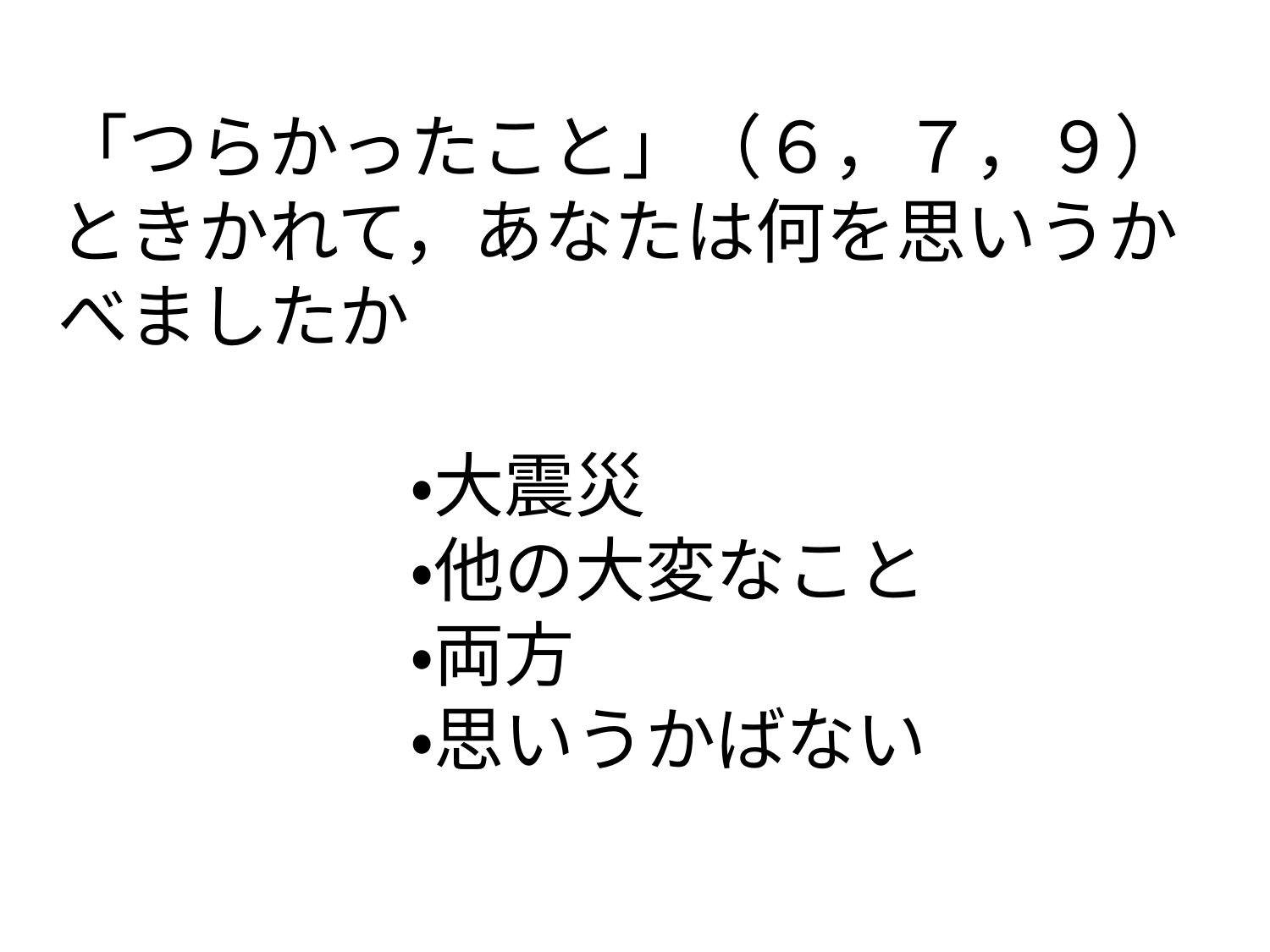

# 「つらかったこと」（６，７，９）ときかれて，あなたは何を思いうかべましたか 　　　　　・大震災 　　　　　・他の大変なこと 　　　　　・両方 　　　　　・思いうかばない